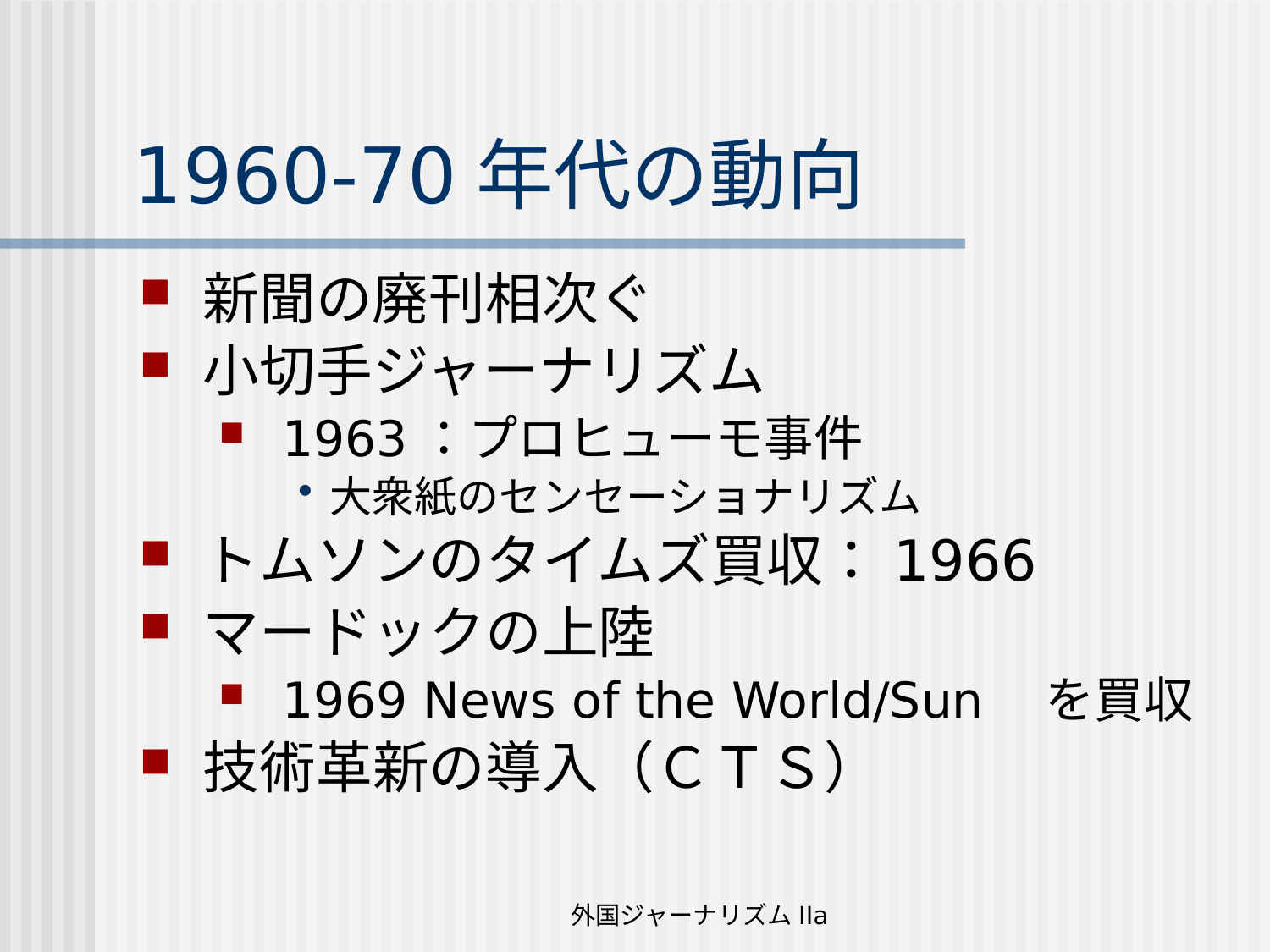

# 1960-70年代の動向
新聞の廃刊相次ぐ
小切手ジャーナリズム
1963：プロヒューモ事件
大衆紙のセンセーショナリズム
トムソンのタイムズ買収：1966
マードックの上陸
1969 News of the World/Sun　を買収
技術革新の導入（ＣＴＳ）
外国ジャーナリズムIIa